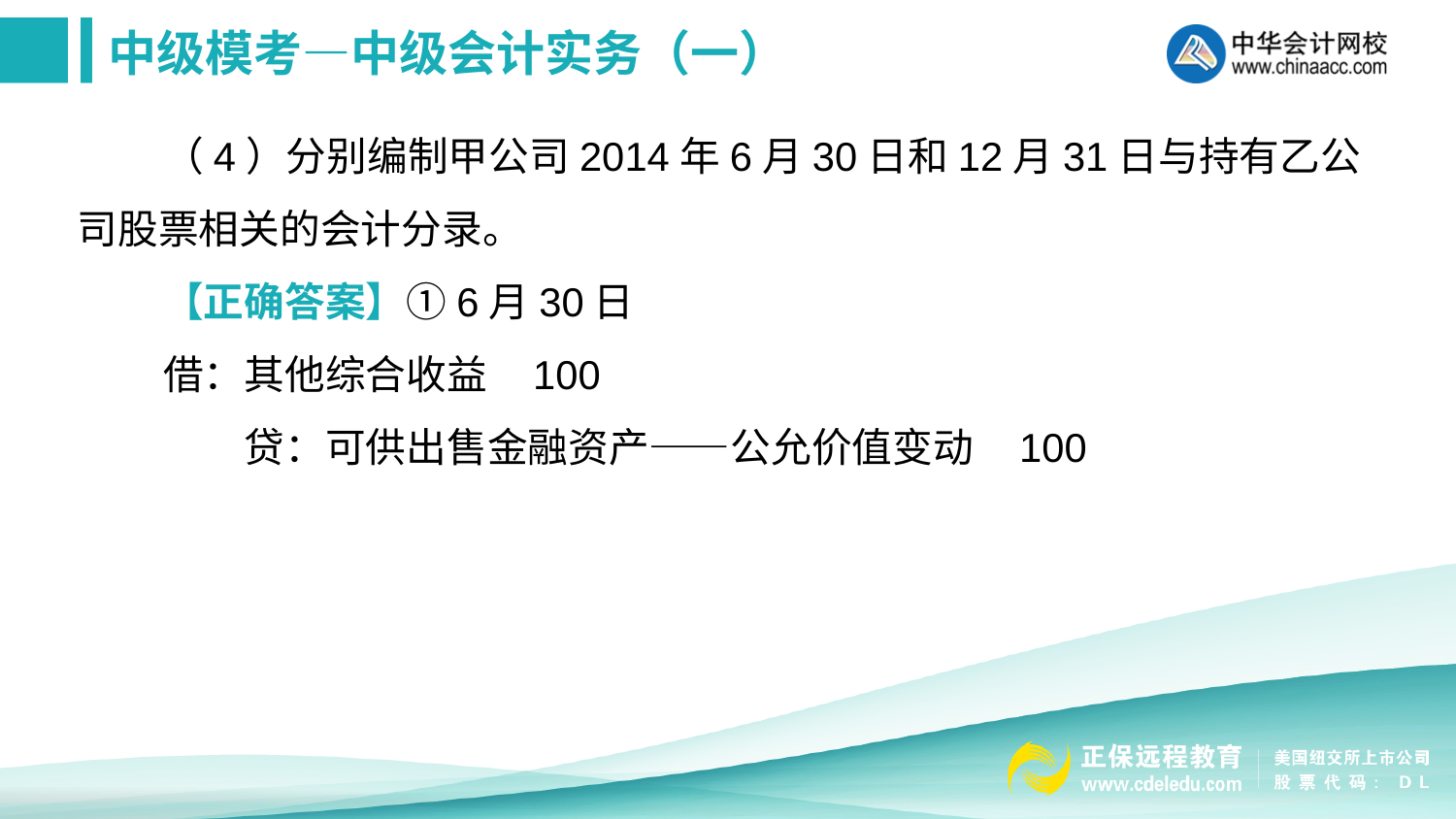

（4）分别编制甲公司2014年6月30日和12月31日与持有乙公司股票相关的会计分录。
【正确答案】①6月30日
借：其他综合收益    100
　　贷：可供出售金融资产——公允价值变动    100